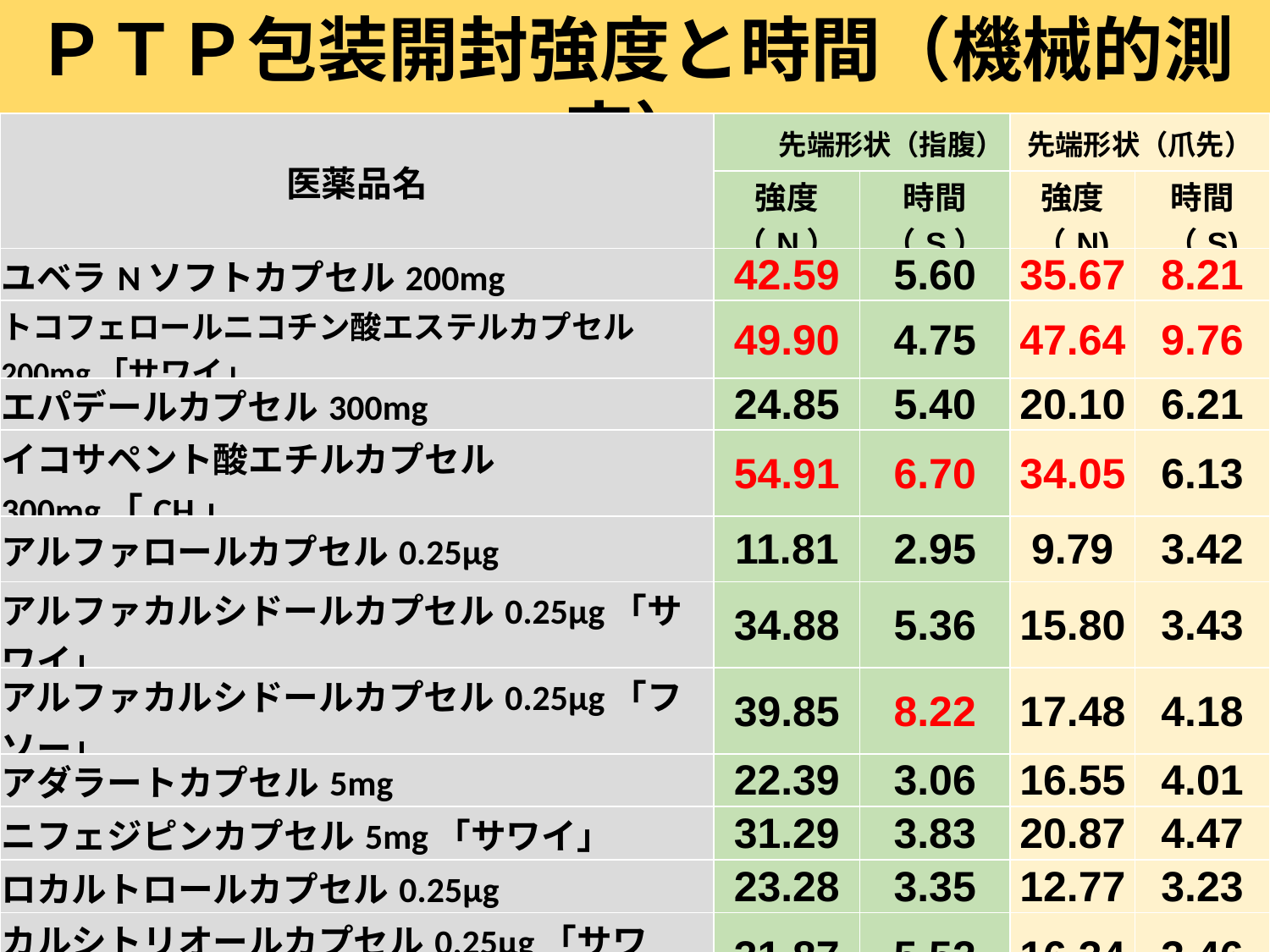

ＰＴＰ包装開封強度と時間（機械的測定）
| 医薬品名 | 先端形状（指腹） |  | 先端形状（爪先） |  |
| --- | --- | --- | --- | --- |
|  | 強度（N） | 時間（S） | 強度（N) | 時間（S) |
| ユベラNソフトカプセル200mg | 42.59 | 5.60 | 35.67 | 8.21 |
| トコフェロールニコチン酸エステルカプセル200mg「サワイ」 | 49.90 | 4.75 | 47.64 | 9.76 |
| エパデールカプセル300mg | 24.85 | 5.40 | 20.10 | 6.21 |
| イコサペント酸エチルカプセル300mg「CH」 | 54.91 | 6.70 | 34.05 | 6.13 |
| アルファロールカプセル0.25μg | 11.81 | 2.95 | 9.79 | 3.42 |
| アルファカルシドールカプセル0.25μg「サワイ」 | 34.88 | 5.36 | 15.80 | 3.43 |
| アルファカルシドールカプセル0.25μg「フソー」 | 39.85 | 8.22 | 17.48 | 4.18 |
| アダラートカプセル5mg | 22.39 | 3.06 | 16.55 | 4.01 |
| ニフェジピンカプセル5mg「サワイ」 | 31.29 | 3.83 | 20.87 | 4.47 |
| ロカルトロールカプセル0.25μg | 23.28 | 3.35 | 12.77 | 3.23 |
| カルシトリオールカプセル0.25μg「サワイ」 | 31.87 | 5.52 | 16.34 | 3.46 |

時間（Ｓ）